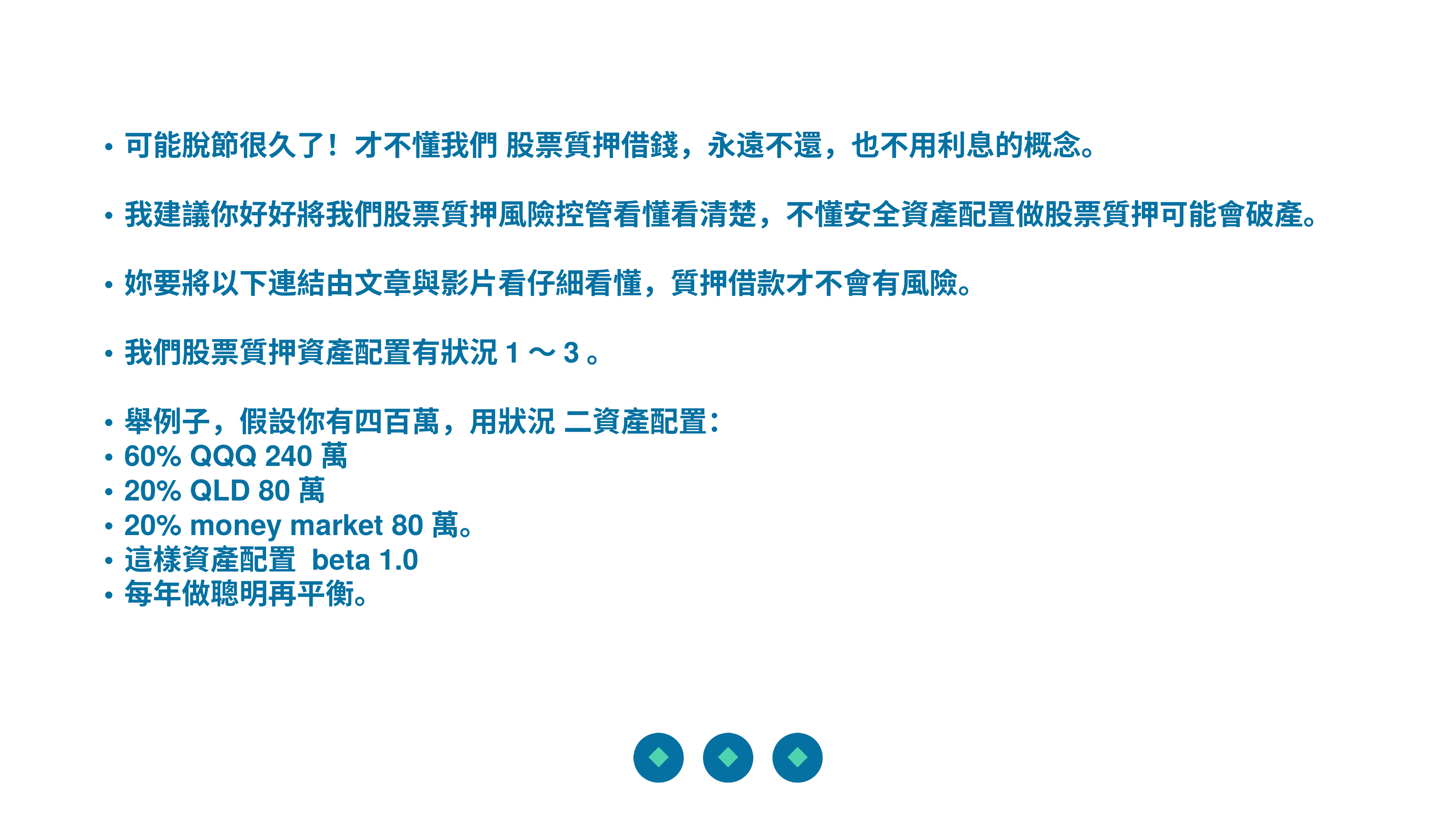

可能脫節很久了！才不懂我們 股票質押借錢，永遠不還，也不用利息的概念。

我建議你好好將我們股票質押風險控管看懂看清楚，不懂安全資產配置做股票質押可能會破產。

妳要將以下連結由文章與影片看仔細看懂，質押借款才不會有風險。

我們股票質押資產配置有狀況1～3。

舉例子，假設你有四百萬，用狀況 二資產配置：
60% QQQ 240萬
20% QLD 80萬
20% money market 80萬。
這樣資產配置 beta 1.0
每年做聰明再平衡。